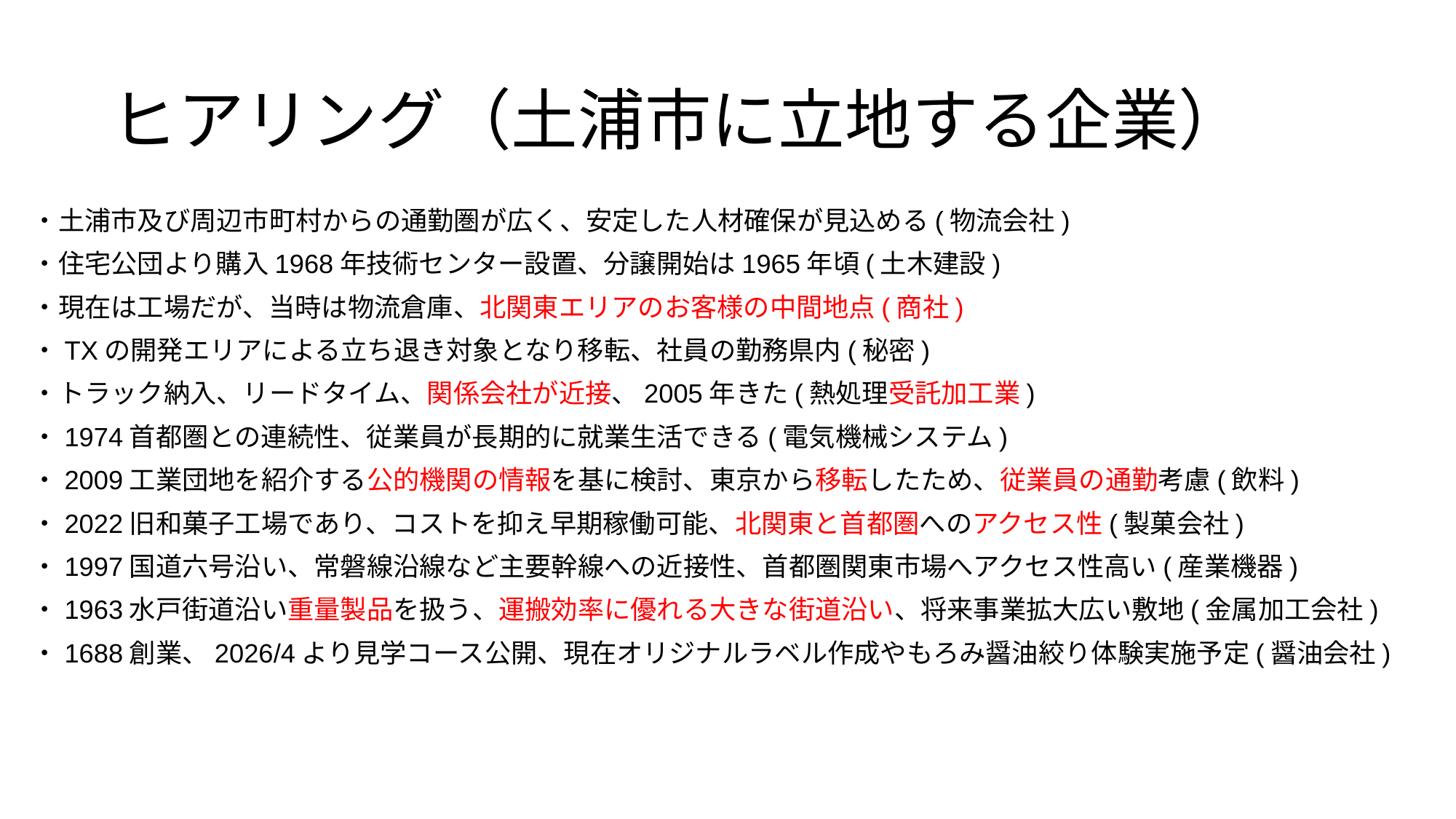

# ヒアリング（土浦市に立地する企業）
・土浦市及び周辺市町村からの通勤圏が広く、安定した人材確保が見込める(物流会社)
・住宅公団より購入1968年技術センター設置、分譲開始は1965年頃(土木建設)
・現在は工場だが、当時は物流倉庫、北関東エリアのお客様の中間地点(商社)
・TXの開発エリアによる立ち退き対象となり移転、社員の勤務県内(秘密)
・トラック納入、リードタイム、関係会社が近接、2005年きた(熱処理受託加工業)
・1974首都圏との連続性、従業員が長期的に就業生活できる(電気機械システム)
・2009工業団地を紹介する公的機関の情報を基に検討、東京から移転したため、従業員の通勤考慮(飲料)
・2022旧和菓子工場であり、コストを抑え早期稼働可能、北関東と首都圏へのアクセス性(製菓会社)
・1997国道六号沿い、常磐線沿線など主要幹線への近接性、首都圏関東市場へアクセス性高い(産業機器)
・1963水戸街道沿い重量製品を扱う、運搬効率に優れる大きな街道沿い、将来事業拡大広い敷地(金属加工会社)
・1688創業、2026/4より見学コース公開、現在オリジナルラベル作成やもろみ醤油絞り体験実施予定(醤油会社)